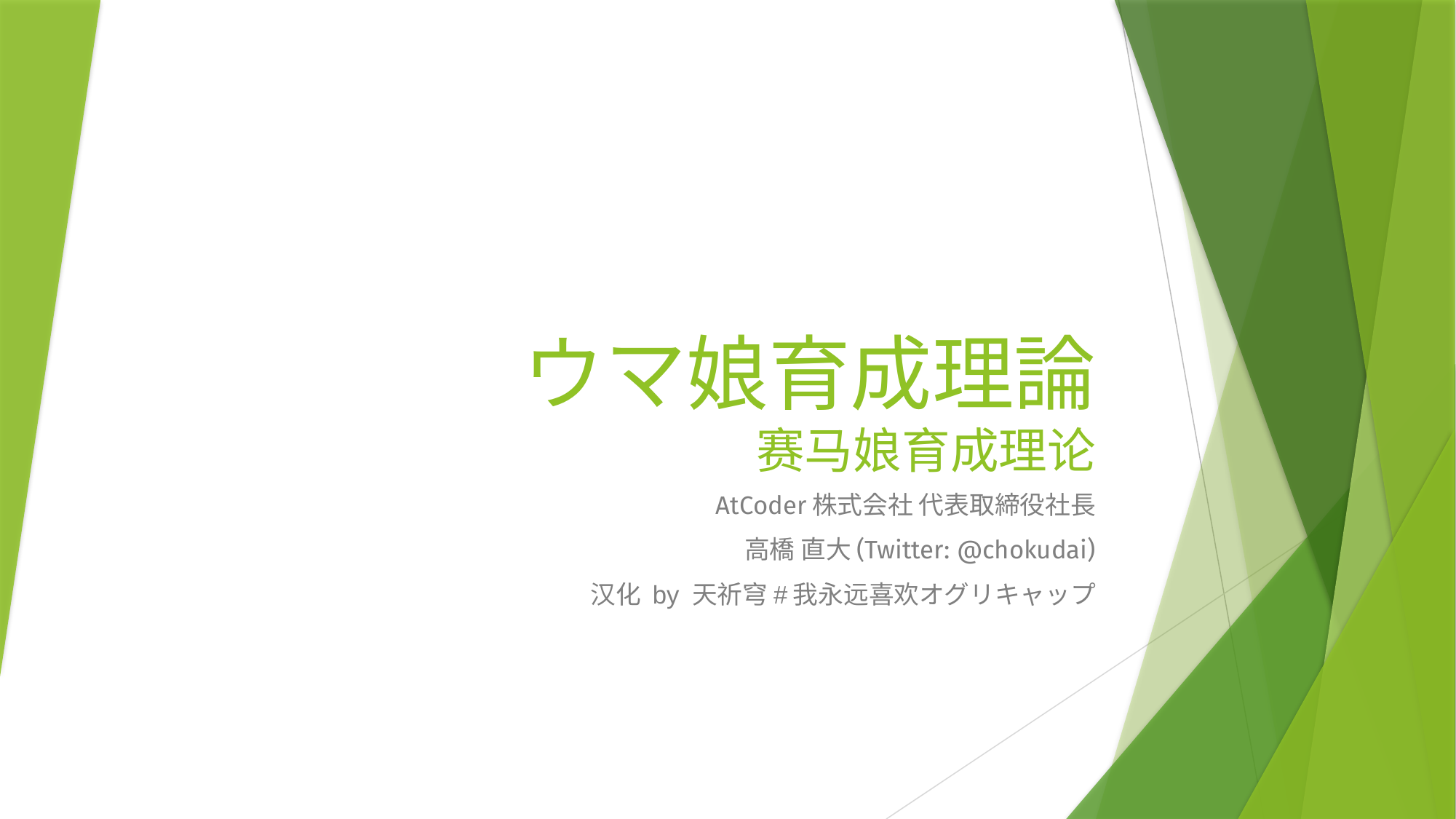

# ウマ娘育成理論 赛马娘育成理论
AtCoder株式会社 代表取締役社長
高橋 直大(Twitter: @chokudai)
汉化 by 天祈穹#我永远喜欢オグリキャップ